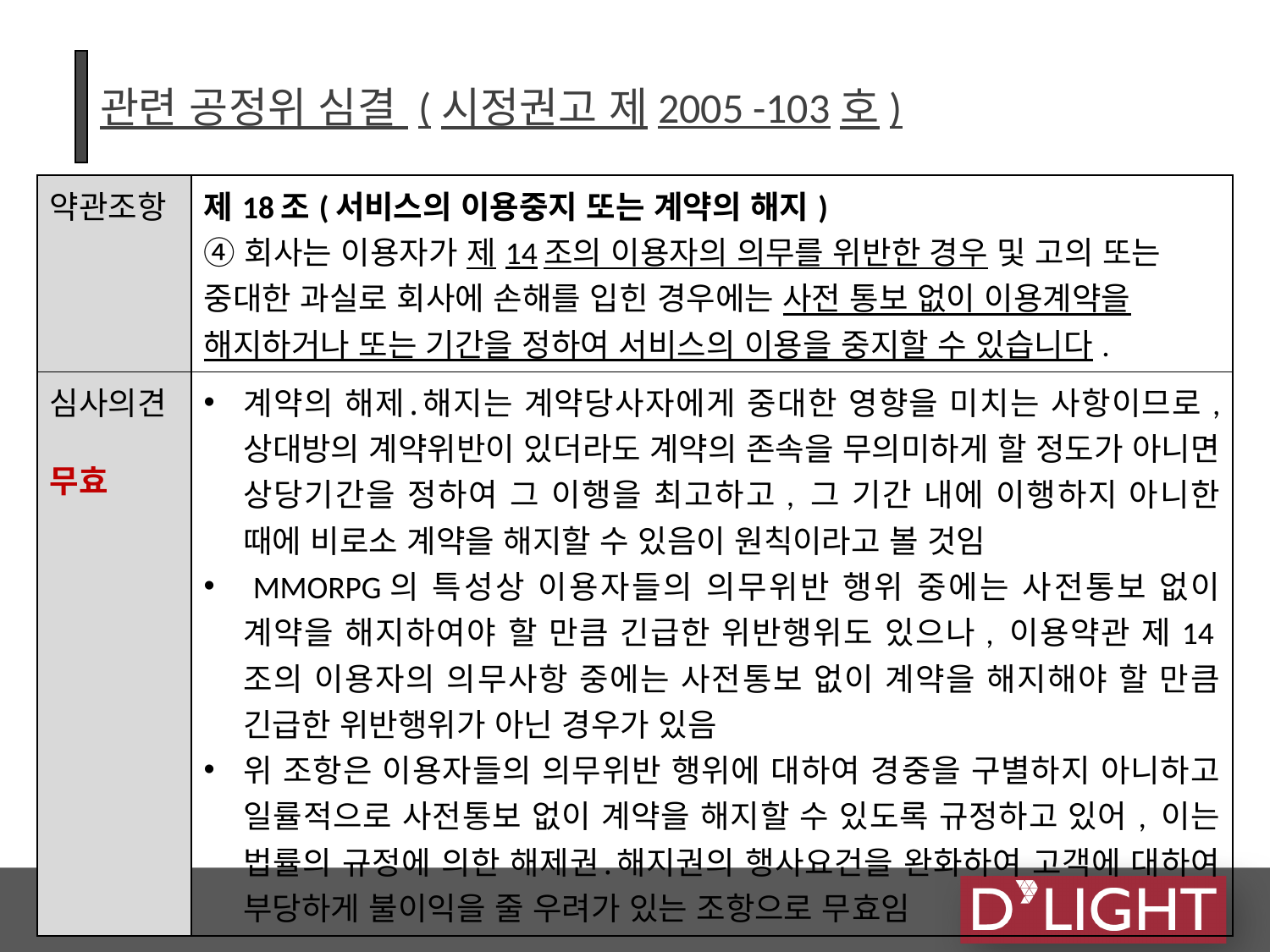

# 관련 공정위 심결 (시정권고 제2005 -103호)
| 약관조항 | 제18조(서비스의 이용중지 또는 계약의 해지) ④회사는 이용자가 제14조의 이용자의 의무를 위반한 경우 및 고의 또는 중대한 과실로 회사에 손해를 입힌 경우에는 사전 통보 없이 이용계약을 해지하거나 또는 기간을 정하여 서비스의 이용을 중지할 수 있습니다. |
| --- | --- |
| 심사의견 무효 | 계약의 해제․해지는 계약당사자에게 중대한 영향을 미치는 사항이므로, 상대방의 계약위반이 있더라도 계약의 존속을 무의미하게 할 정도가 아니면 상당기간을 정하여 그 이행을 최고하고, 그 기간 내에 이행하지 아니한 때에 비로소 계약을 해지할 수 있음이 원칙이라고 볼 것임 MMORPG의 특성상 이용자들의 의무위반 행위 중에는 사전통보 없이 계약을 해지하여야 할 만큼 긴급한 위반행위도 있으나, 이용약관 제14조의 이용자의 의무사항 중에는 사전통보 없이 계약을 해지해야 할 만큼 긴급한 위반행위가 아닌 경우가 있음 위 조항은 이용자들의 의무위반 행위에 대하여 경중을 구별하지 아니하고 일률적으로 사전통보 없이 계약을 해지할 수 있도록 규정하고 있어, 이는 법률의 규정에 의한 해제권․해지권의 행사요건을 완화하여 고객에 대하여 부당하게 불이익을 줄 우려가 있는 조항으로 무효임 |